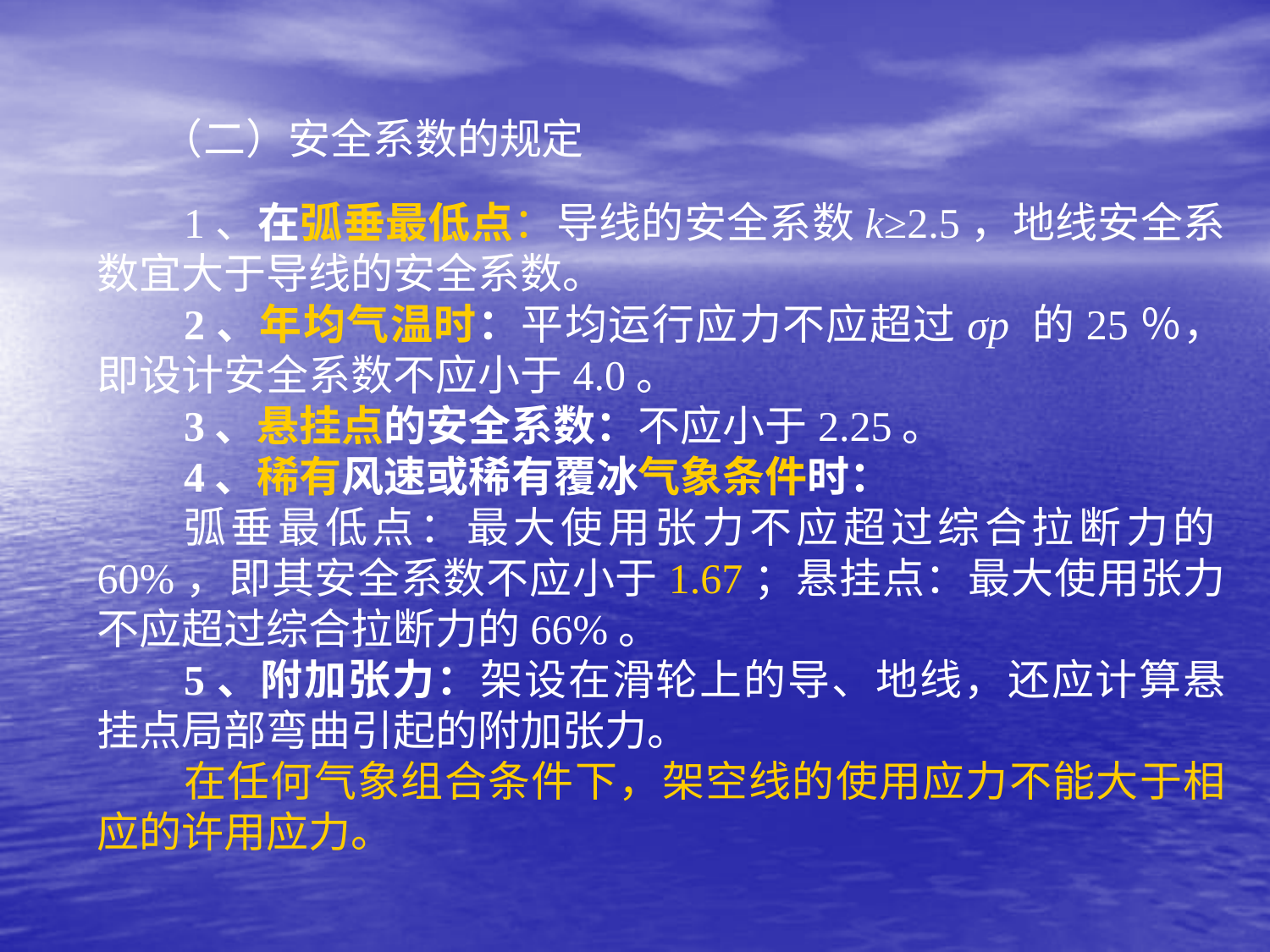

（二）安全系数的规定
1、在弧垂最低点：导线的安全系数k≥2.5，地线安全系数宜大于导线的安全系数。
2、年均气温时：平均运行应力不应超过σp 的25％，即设计安全系数不应小于4.0。
3、悬挂点的安全系数：不应小于2.25。
4、稀有风速或稀有覆冰气象条件时：
弧垂最低点：最大使用张力不应超过综合拉断力的60%，即其安全系数不应小于1.67；悬挂点：最大使用张力不应超过综合拉断力的66%。
5、附加张力：架设在滑轮上的导、地线，还应计算悬挂点局部弯曲引起的附加张力。
在任何气象组合条件下，架空线的使用应力不能大于相应的许用应力。